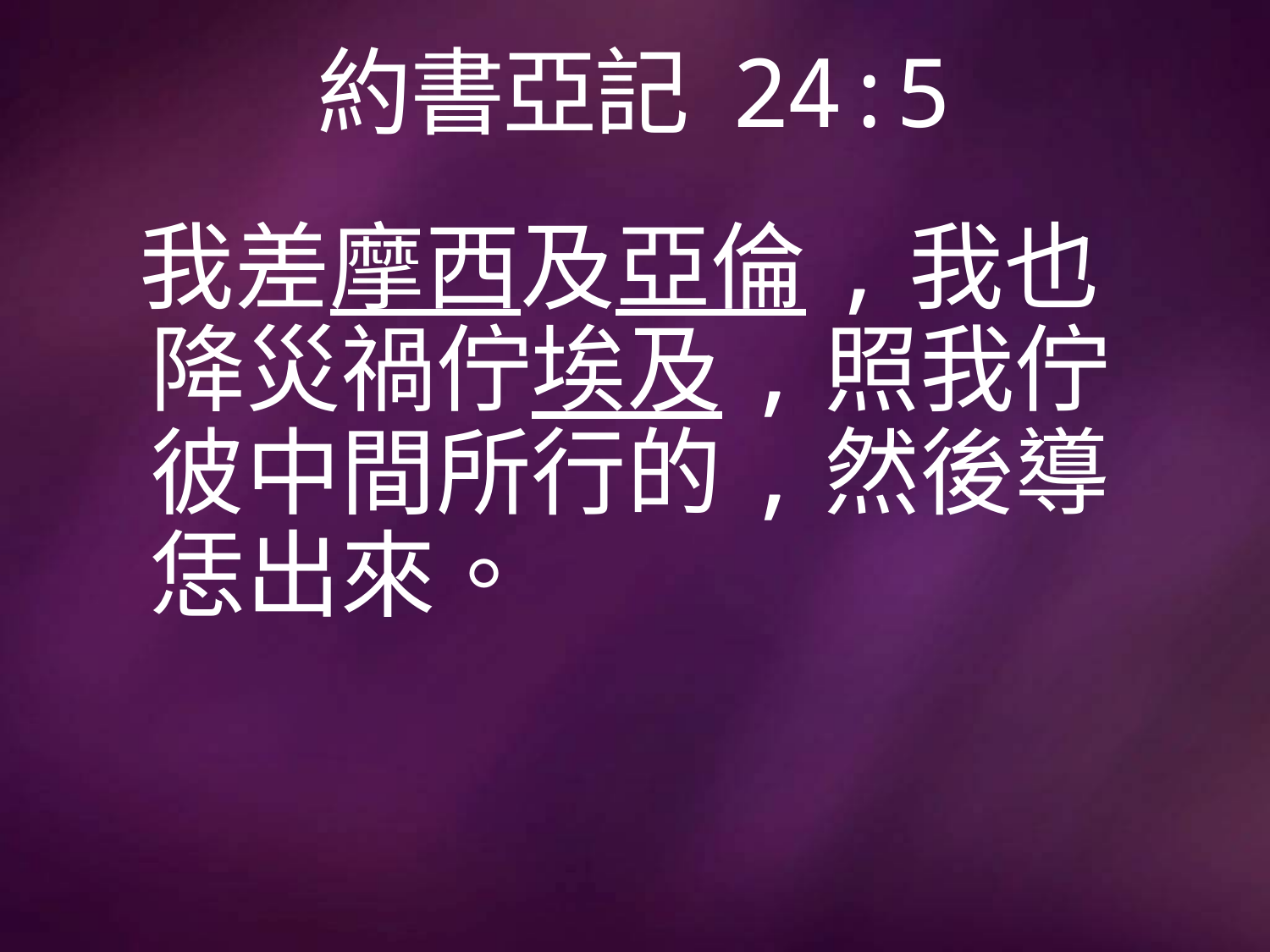

# 約書亞記 24:5
 我差摩西及亞倫,我也降災禍佇埃及,照我佇彼中間所行的,然後導恁出來。